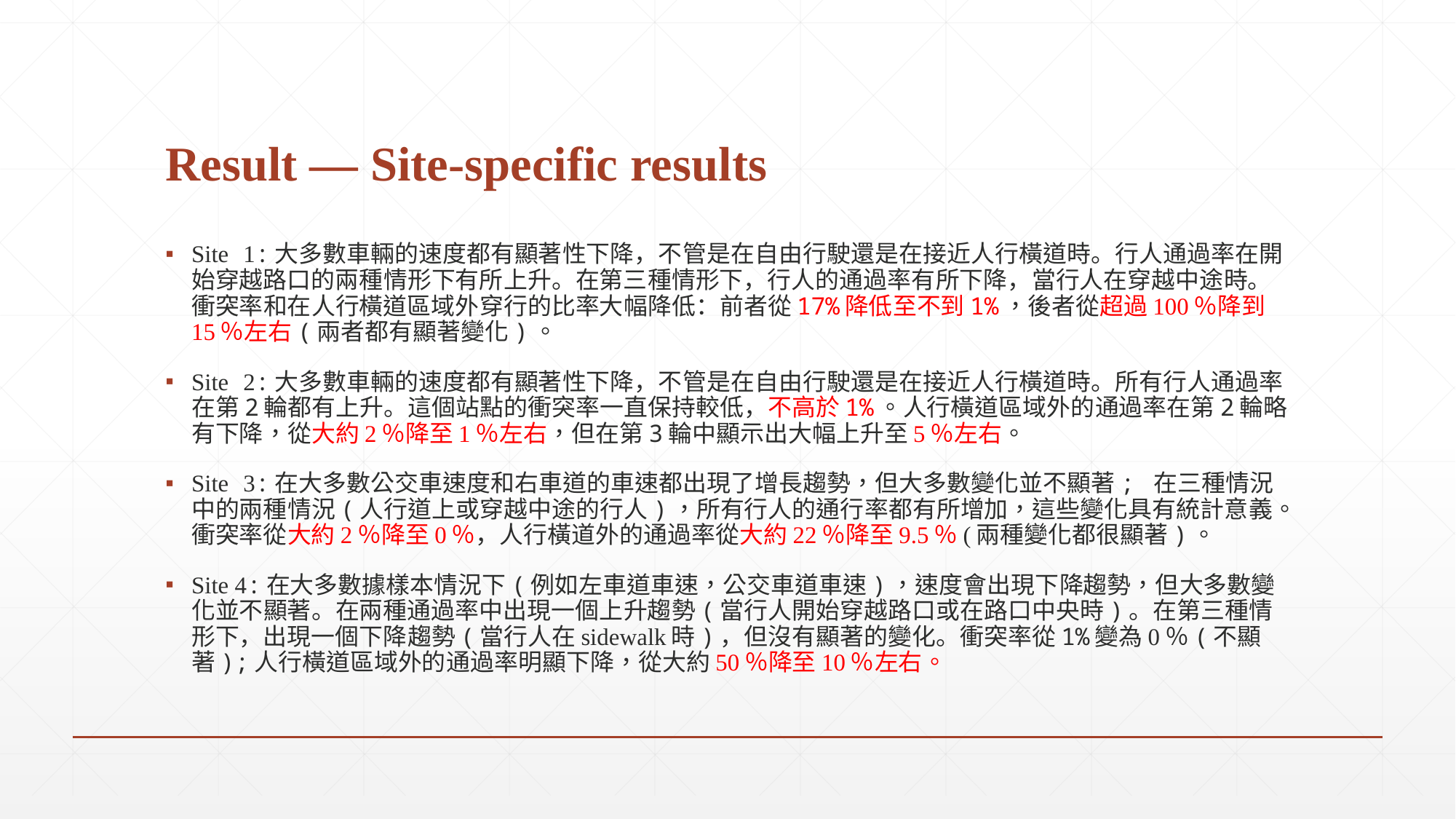

# Result — Site-specific results
Site 1:大多數車輛的速度都有顯著性下降，不管是在自由行駛還是在接近人行橫道時。行人通過率在開始穿越路口的兩種情形下有所上升。在第三種情形下，行人的通過率有所下降，當行人在穿越中途時。衝突率和在人行橫道區域外穿行的比率大幅降低：前者從17%降低至不到1%，後者從超過100％降到15％左右(兩者都有顯著變化)。
Site 2:大多數車輛的速度都有顯著性下降，不管是在自由行駛還是在接近人行橫道時。所有行人通過率在第2輪都有上升。這個站點的衝突率一直保持較低，不高於1%。人行橫道區域外的通過率在第2輪略有下降，從大約2％降至1％左右，但在第3輪中顯示出大幅上升至5％左右。
Site 3:在大多數公交車速度和右車道的車速都出現了增長趨勢，但大多數變化並不顯著; 在三種情況中的兩種情況(人行道上或穿越中途的行人)，所有行人的通行率都有所增加，這些變化具有統計意義。衝突率從大約2％降至0％，人行橫道外的通過率從大約22％降至9.5％(兩種變化都很顯著)。
Site 4:在大多數據樣本情況下(例如左車道車速，公交車道車速)，速度會出現下降趨勢，但大多數變化並不顯著。在兩種通過率中出現一個上升趨勢(當行人開始穿越路口或在路口中央時)。在第三種情形下，出現一個下降趨勢(當行人在sidewalk時)，但沒有顯著的變化。衝突率從1%變為0％(不顯著);人行橫道區域外的通過率明顯下降，從大約50％降至10％左右。